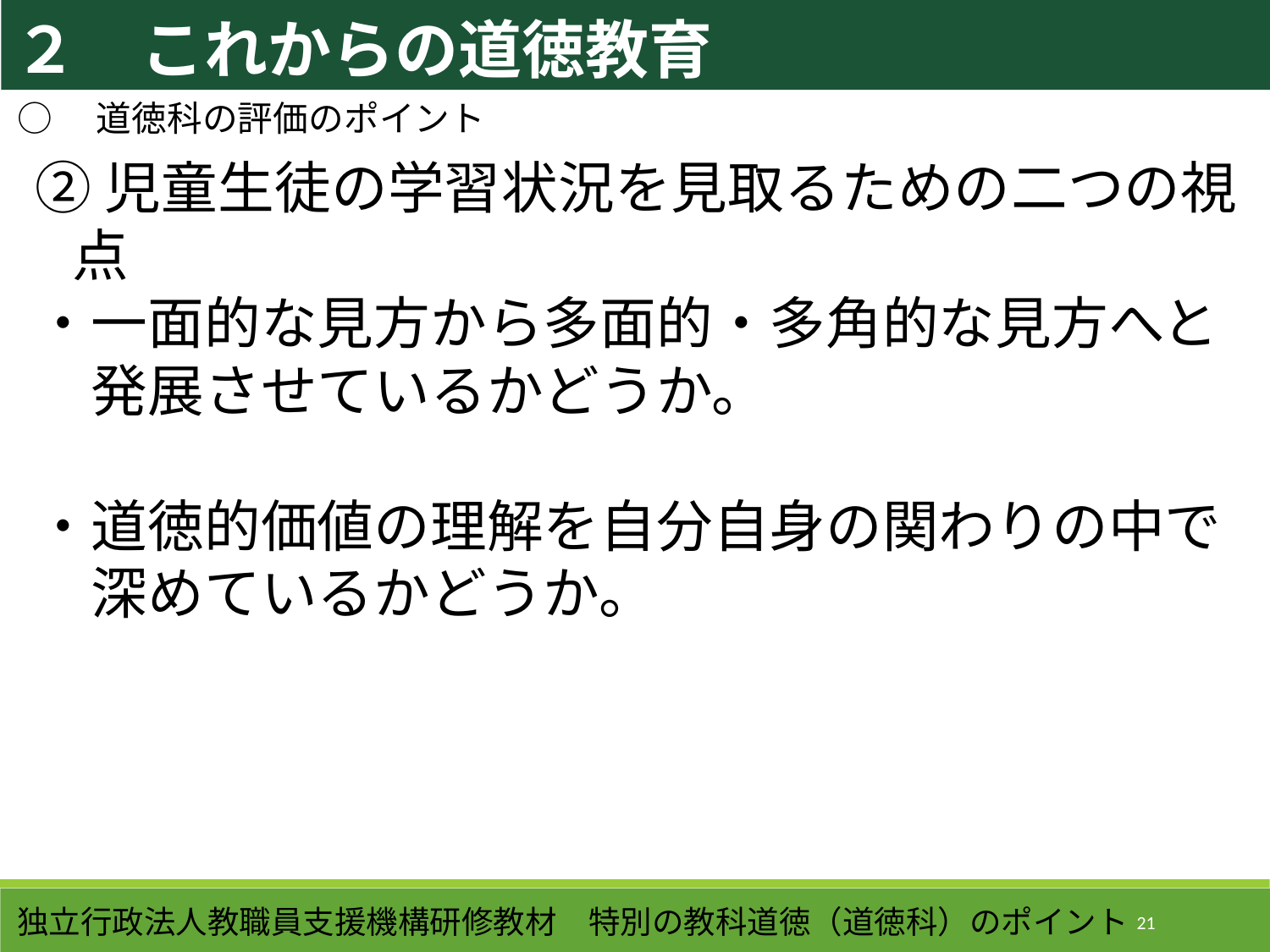

２　これからの道徳教育
○　道徳科の評価のポイント
②児童生徒の学習状況を見取るための二つの視点
・一面的な見方から多面的・多角的な見方へと
　発展させているかどうか。

・道徳的価値の理解を自分自身の関わりの中で
　深めているかどうか。

独立行政法人教職員支援機構研修教材　特別の教科道徳（道徳科）のポイント
21